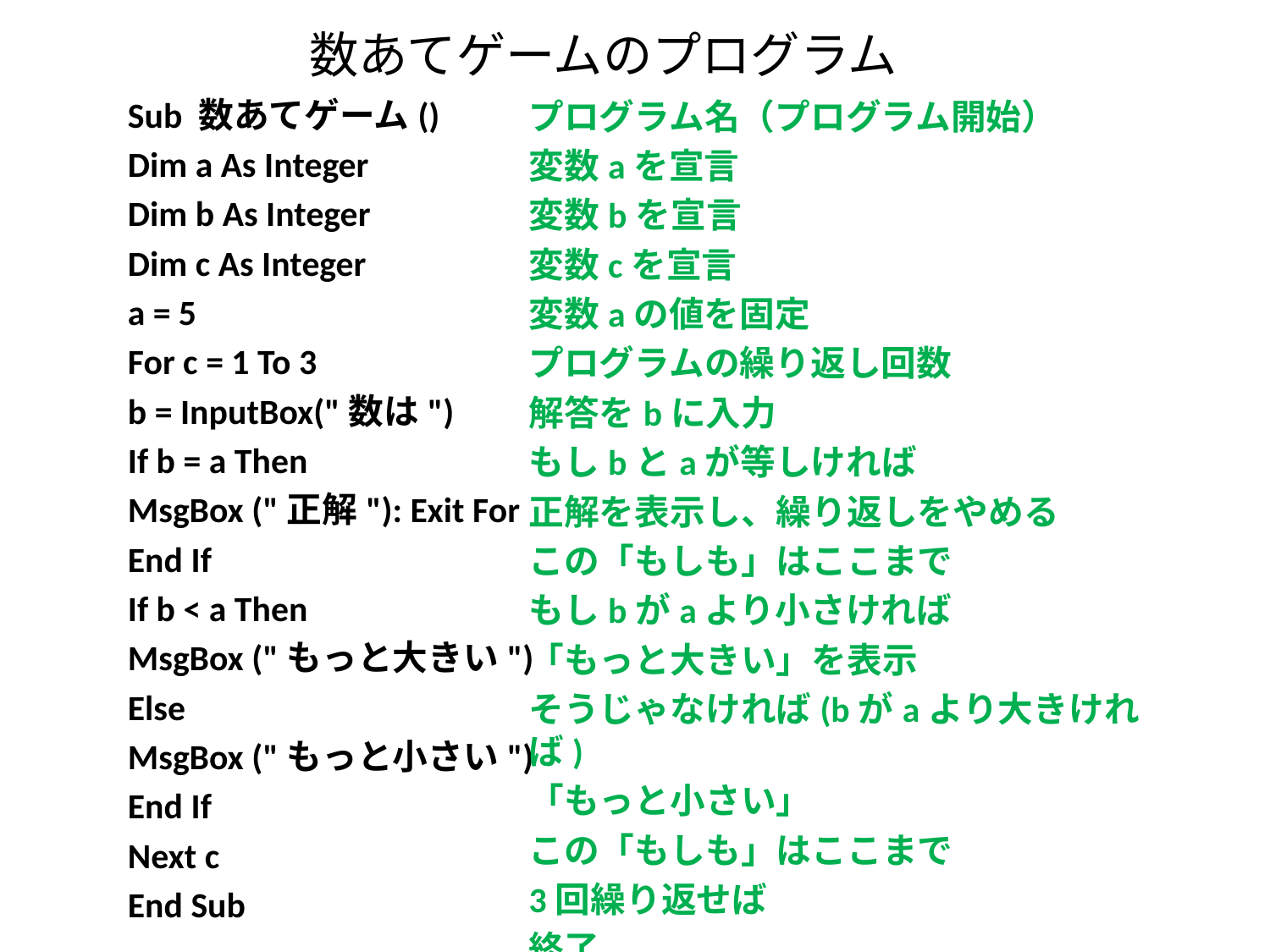

# 数あてゲームのプログラム
Sub 数あてゲーム()
Dim a As Integer
Dim b As Integer
Dim c As Integer
a = 5
For c = 1 To 3
b = InputBox("数は")
If b = a Then
MsgBox ("正解"): Exit For
End If
If b < a Then
MsgBox ("もっと大きい")
Else
MsgBox ("もっと小さい")
End If
Next c
End Sub
プログラム名（プログラム開始）
変数aを宣言
変数bを宣言
変数cを宣言
変数aの値を固定
プログラムの繰り返し回数
解答をbに入力
もしbとaが等しければ
正解を表示し、繰り返しをやめる
この「もしも」はここまで
もしbがaより小さければ
「もっと大きい」を表示
そうじゃなければ(bがaより大きければ)
「もっと小さい」
この「もしも」はここまで
3回繰り返せば
終了